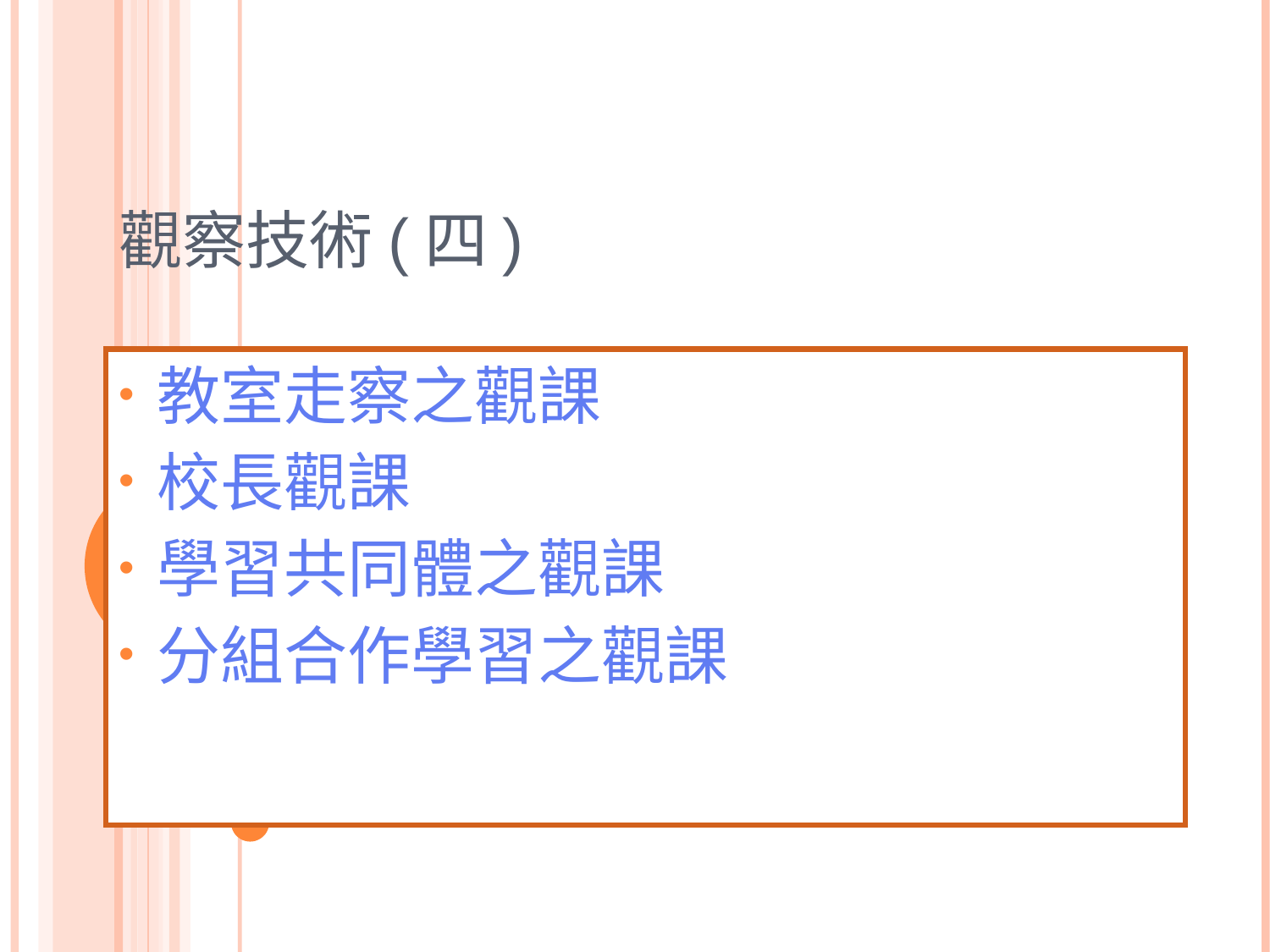

# 觀察技術(四)
教室走察之觀課
校長觀課
學習共同體之觀課
分組合作學習之觀課